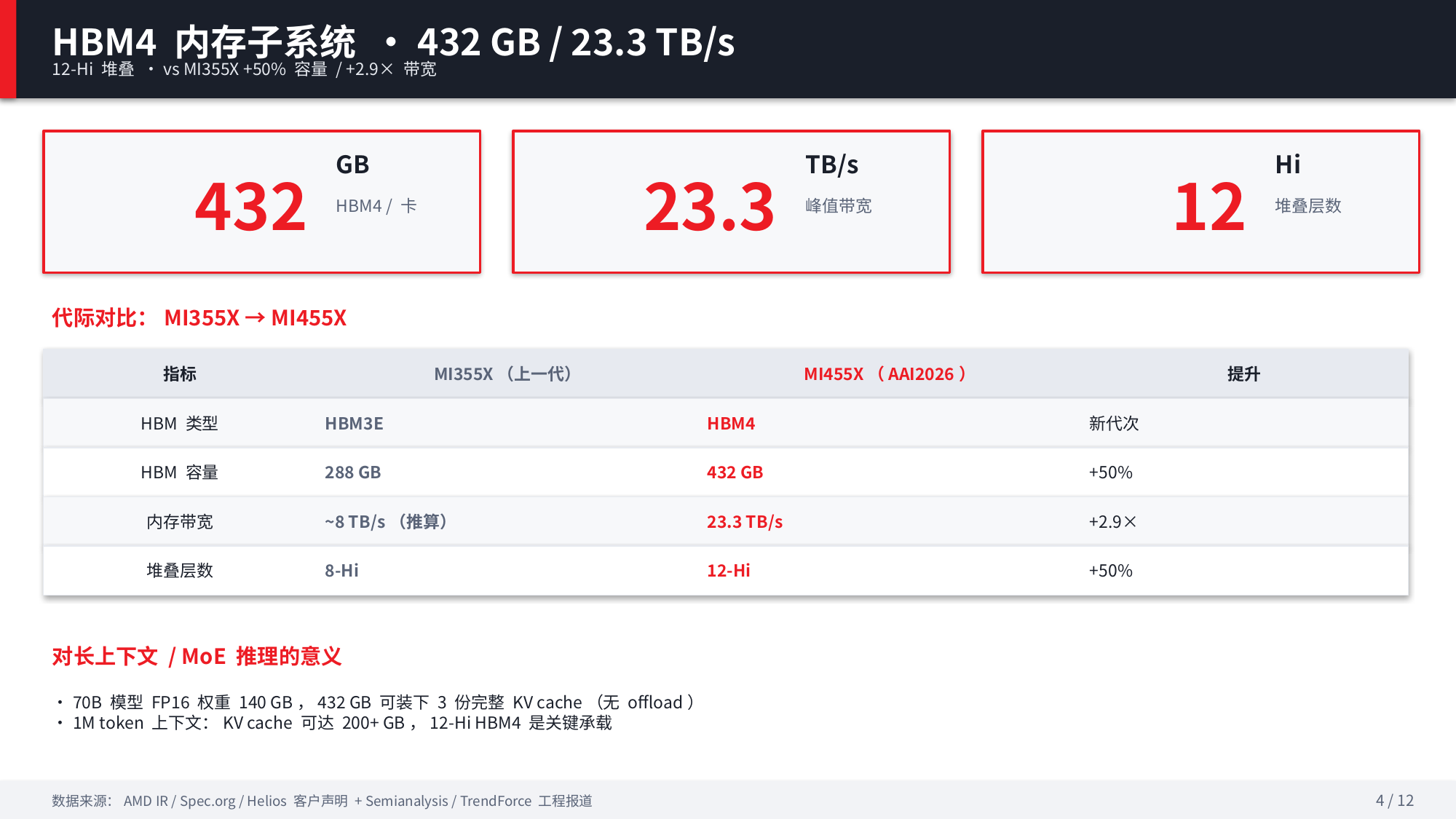

HBM4 内存子系统 · 432 GB / 23.3 TB/s
12-Hi 堆叠 · vs MI355X +50% 容量 / +2.9× 带宽

432
GB
23.3
TB/s
12
Hi
HBM4 / 卡
峰值带宽
堆叠层数
代际对比：MI355X → MI455X

指标
MI355X（上一代）
MI455X（AAI2026）
提升

HBM 类型
HBM3E
HBM4
新代次

HBM 容量
288 GB
432 GB
+50%

内存带宽
~8 TB/s（推算）
23.3 TB/s
+2.9×

堆叠层数
8-Hi
12-Hi
+50%
对长上下文 / MoE 推理的意义
• 70B 模型 FP16 权重 140 GB，432 GB 可装下 3 份完整 KV cache（无 offload）
• 1M token 上下文：KV cache 可达 200+ GB，12-Hi HBM4 是关键承载

数据来源：AMD IR / Spec.org / Helios 客户声明 + Semianalysis / TrendForce 工程报道
4 / 12